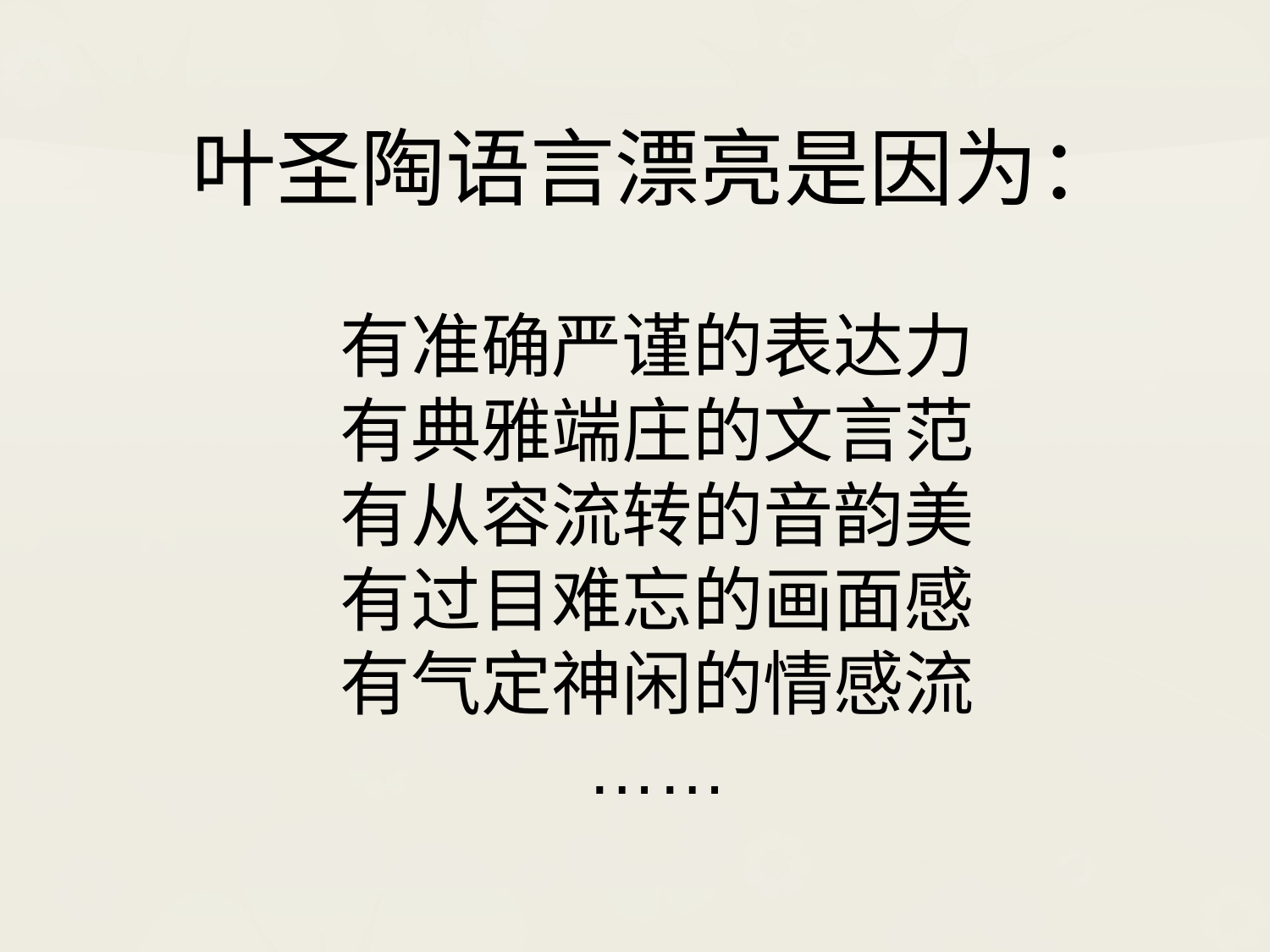

叶圣陶语言漂亮是因为：

有准确严谨的表达力
有典雅端庄的文言范
有从容流转的音韵美
有过目难忘的画面感
有气定神闲的情感流
……